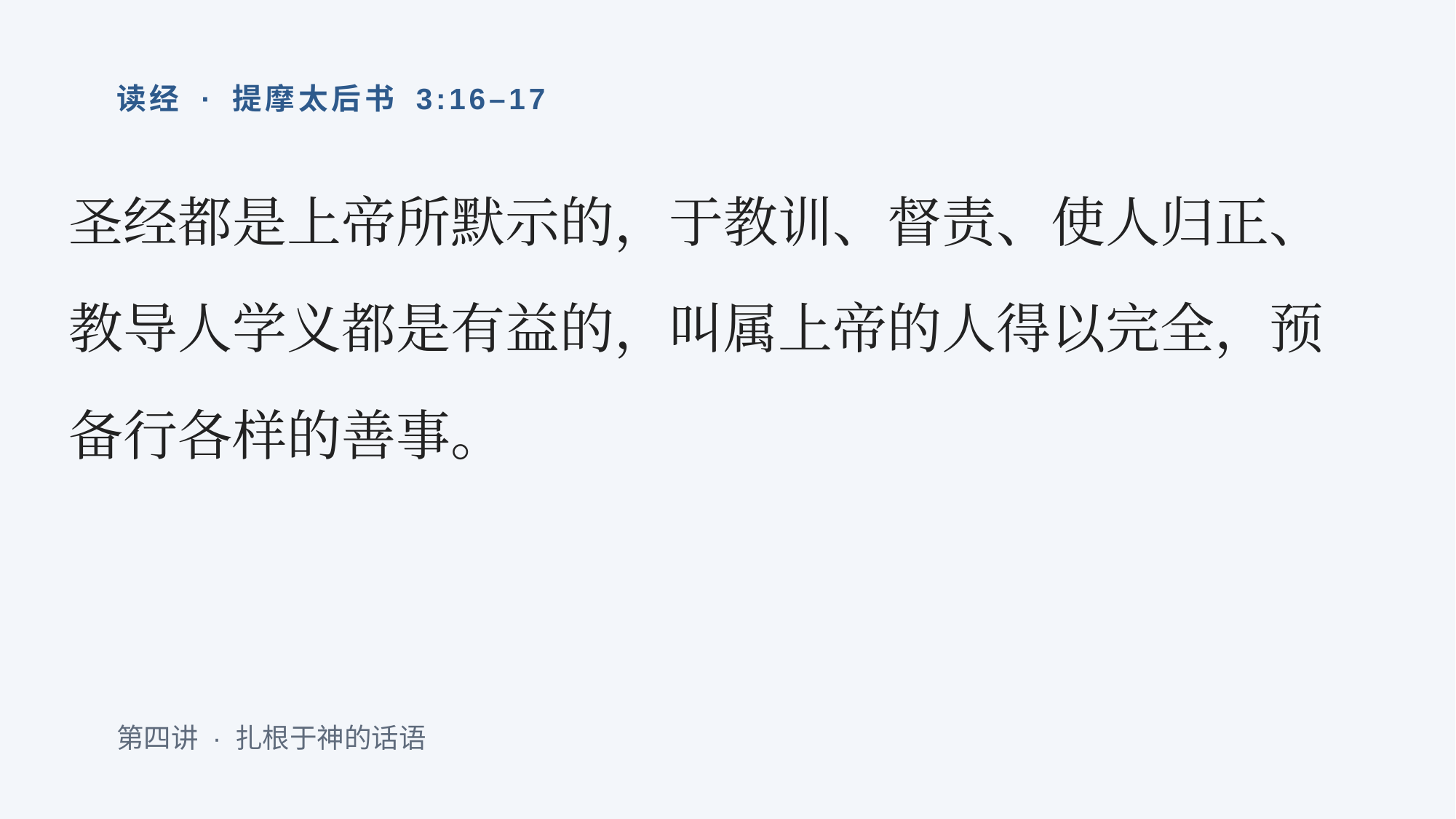

读经 · 提摩太后书 3:16–17
圣经都是上帝所默示的，于教训、督责、使人归正、教导人学义都是有益的，叫属上帝的人得以完全，预备行各样的善事。
第四讲 · 扎根于神的话语